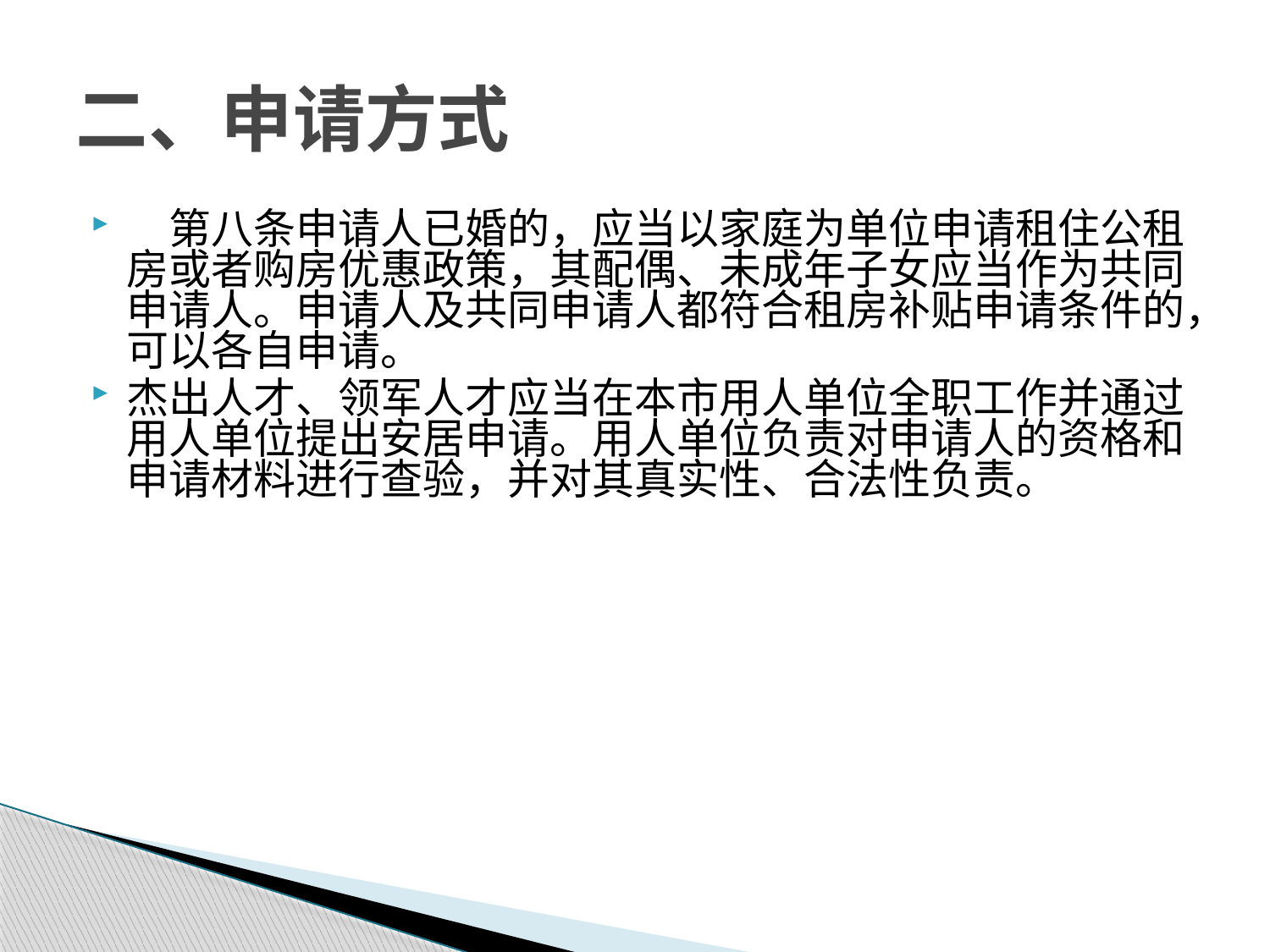

# 二、申请方式
　第八条申请人已婚的，应当以家庭为单位申请租住公租房或者购房优惠政策，其配偶、未成年子女应当作为共同申请人。申请人及共同申请人都符合租房补贴申请条件的，可以各自申请。
杰出人才、领军人才应当在本市用人单位全职工作并通过用人单位提出安居申请。用人单位负责对申请人的资格和申请材料进行查验，并对其真实性、合法性负责。